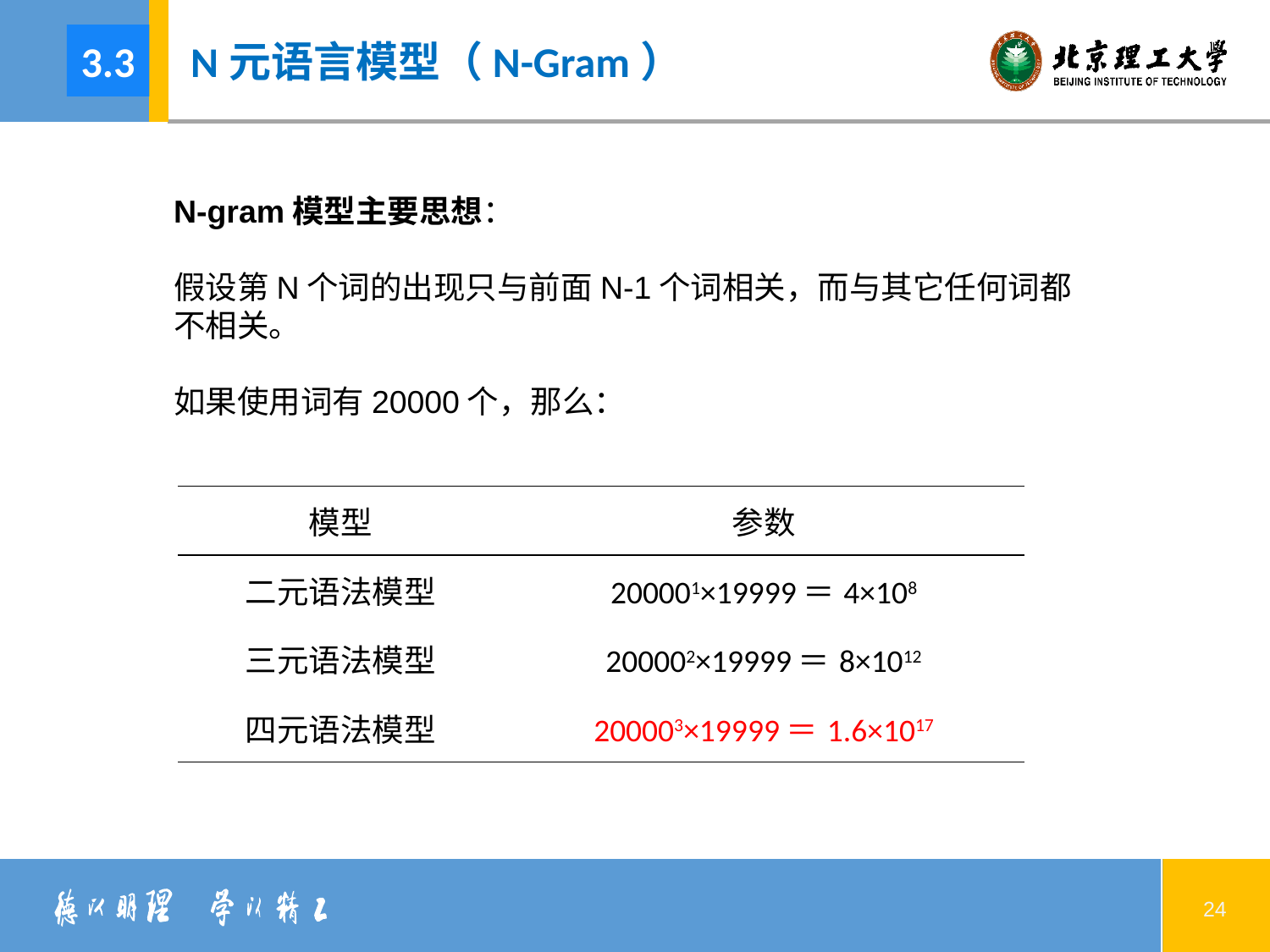

3.3
N元语言模型（N-Gram）
N-gram模型主要思想：

假设第N个词的出现只与前面N-1个词相关，而与其它任何词都
不相关。

如果使用词有20000个，那么：
| 模型 | 参数 |
| --- | --- |
| 二元语法模型 | 200001×19999＝4×108 |
| 三元语法模型 | 200002×19999＝8×1012 |
| 四元语法模型 | 200003×19999＝1.6×1017 |